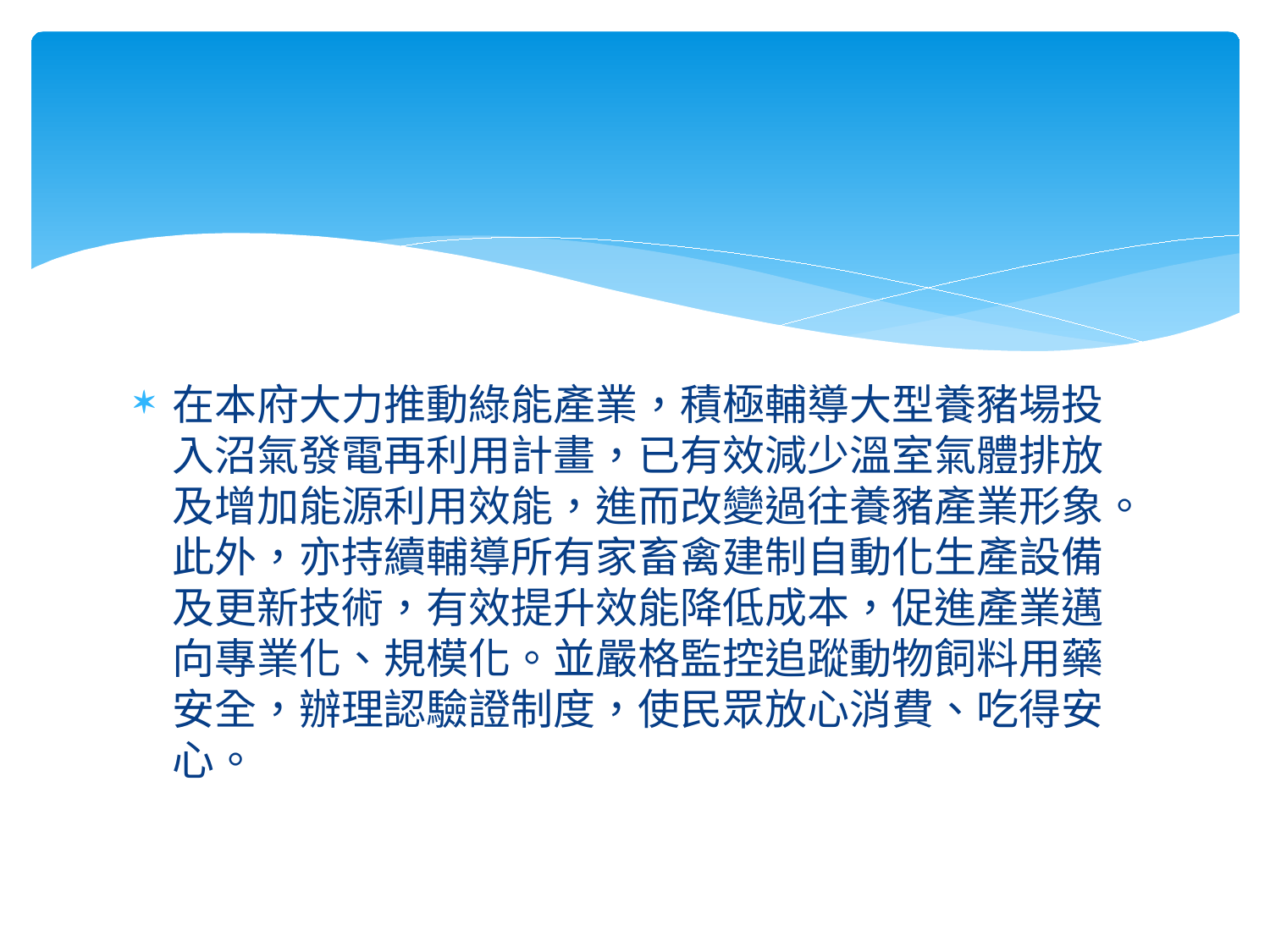

#
在本府大力推動綠能產業，積極輔導大型養豬場投入沼氣發電再利用計畫，已有效減少溫室氣體排放及增加能源利用效能，進而改變過往養豬產業形象。此外，亦持續輔導所有家畜禽建制自動化生產設備及更新技術，有效提升效能降低成本，促進產業邁向專業化、規模化。並嚴格監控追蹤動物飼料用藥安全，辦理認驗證制度，使民眾放心消費、吃得安心。